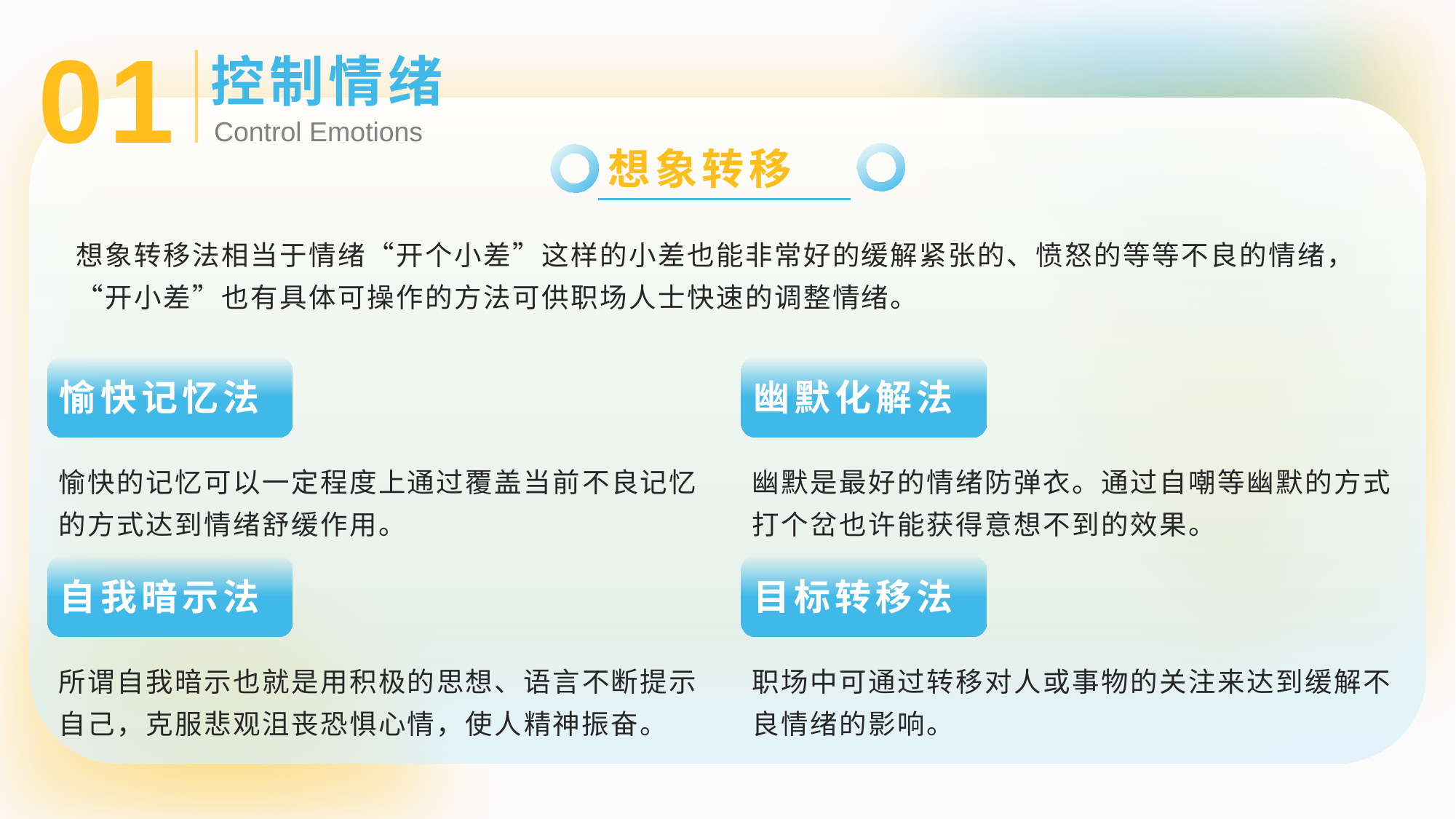

01
控制情绪
Control Emotions
想象转移

想象转移法相当于情绪“开个小差”这样的小差也能非常好的缓解紧张的、愤怒的等等不良的情绪，“开小差”也有具体可操作的方法可供职场人士快速的调整情绪。

愉快记忆法
幽默化解法
愉快的记忆可以一定程度上通过覆盖当前不良记忆的方式达到情绪舒缓作用。
幽默是最好的情绪防弹衣。通过自嘲等幽默的方式打个岔也许能获得意想不到的效果。

自我暗示法
目标转移法
所谓自我暗示也就是用积极的思想、语言不断提示自己，克服悲观沮丧恐惧心情，使人精神振奋。
职场中可通过转移对人或事物的关注来达到缓解不良情绪的影响。